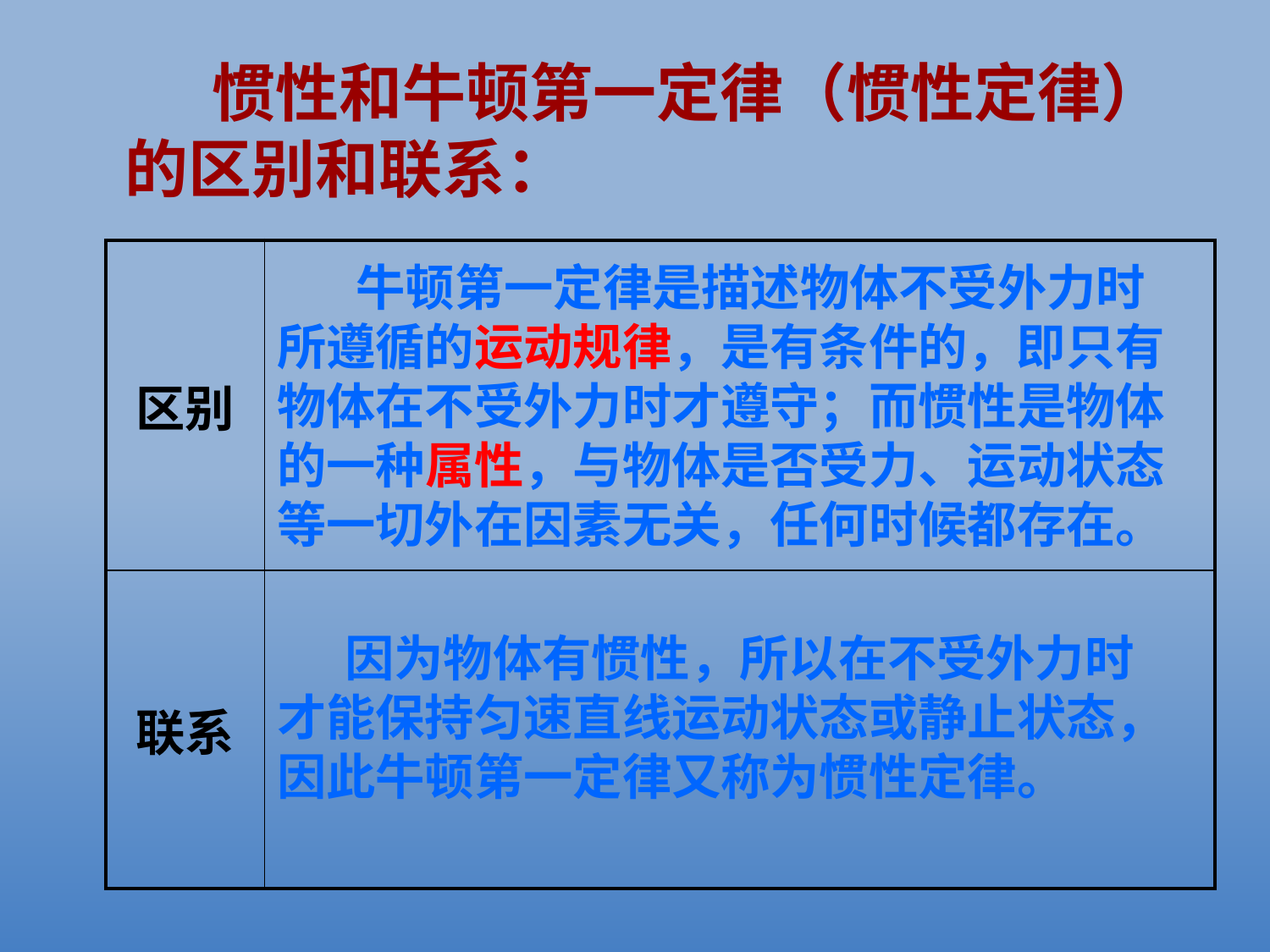

惯性和牛顿第一定律（惯性定律）的区别和联系：
| 区别 |  |
| --- | --- |
| 联系 |  |
      牛顿第一定律是描述物体不受外力时所遵循的运动规律，是有条件的，即只有物体在不受外力时才遵守；而惯性是物体的一种属性，与物体是否受力、运动状态等一切外在因素无关，任何时候都存在。
     因为物体有惯性，所以在不受外力时才能保持匀速直线运动状态或静止状态，因此牛顿第一定律又称为惯性定律。